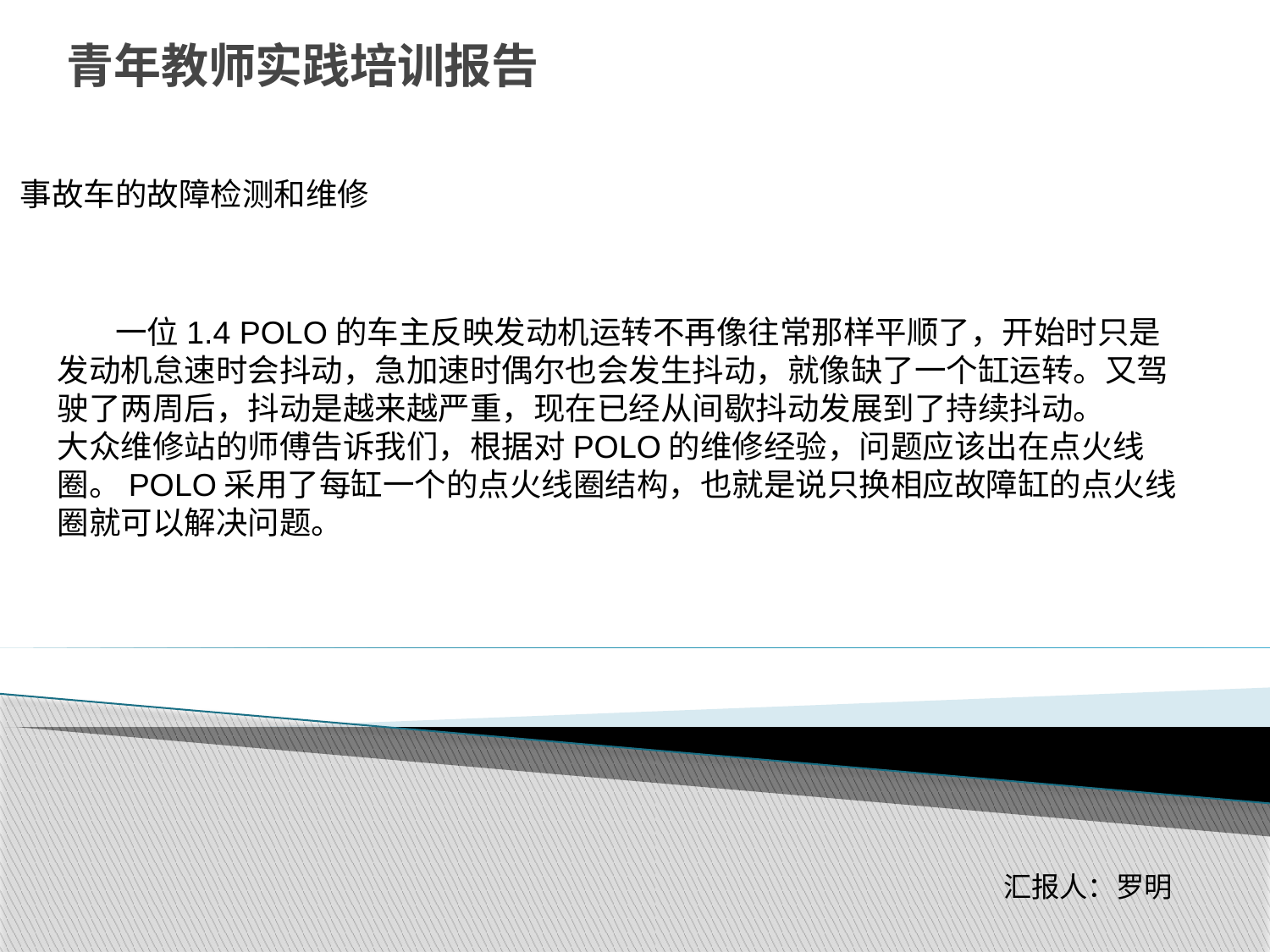

# 青年教师实践培训报告
事故车的故障检测和维修
       一位1.4 POLO的车主反映发动机运转不再像往常那样平顺了，开始时只是发动机怠速时会抖动，急加速时偶尔也会发生抖动，就像缺了一个缸运转。又驾驶了两周后，抖动是越来越严重，现在已经从间歇抖动发展到了持续抖动。
大众维修站的师傅告诉我们，根据对POLO的维修经验，问题应该出在点火线圈。POLO采用了每缸一个的点火线圈结构，也就是说只换相应故障缸的点火线圈就可以解决问题。
汇报人：罗明